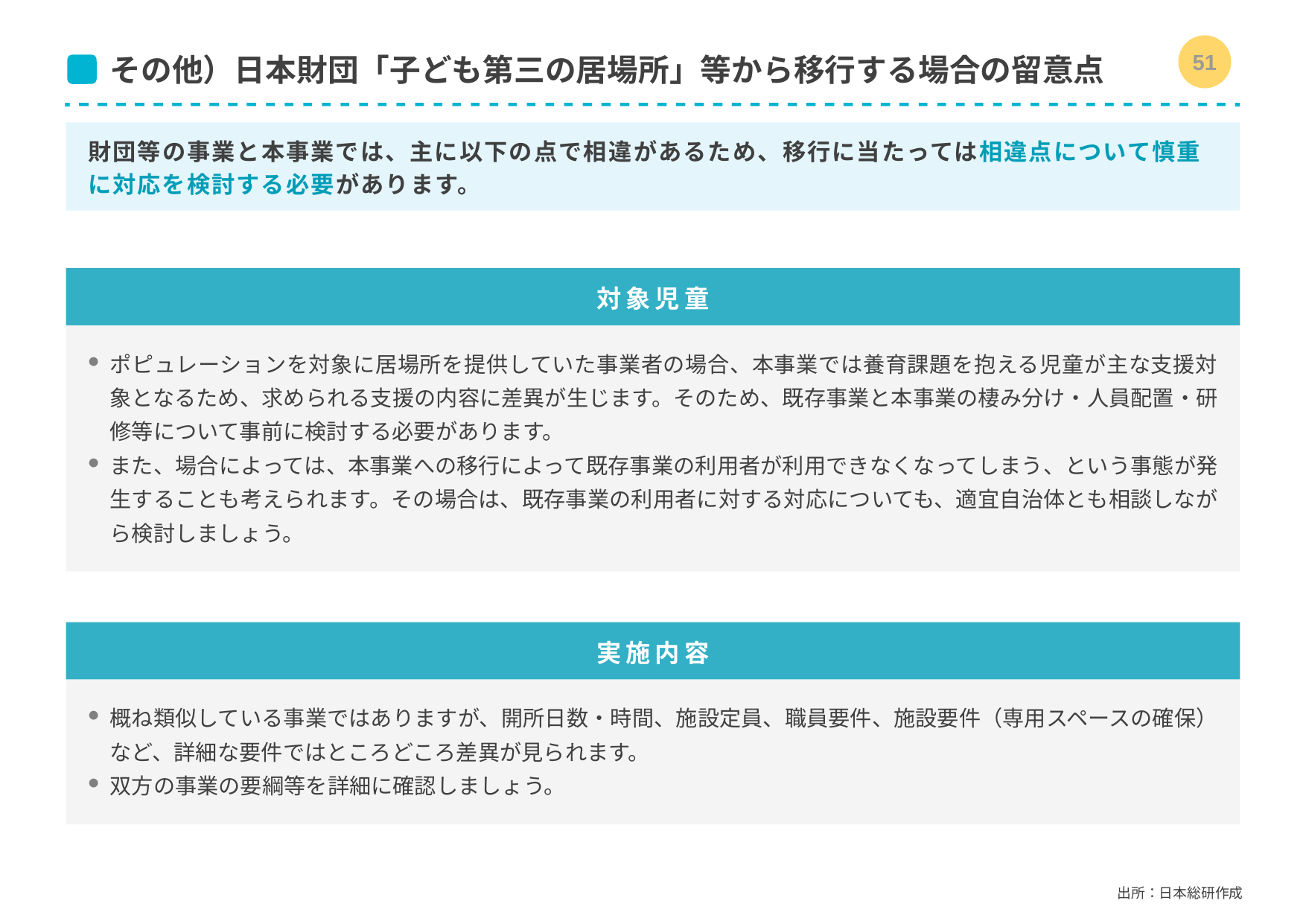

51
# その他）日本財団「子ども第三の居場所」等から移行する場合の留意点
財団等の事業と本事業では、主に以下の点で相違があるため、移行に当たっては相違点について慎重に対応を検討する必要があります。
対象児童
ポピュレーションを対象に居場所を提供していた事業者の場合、本事業では養育課題を抱える児童が主な支援対象となるため、求められる支援の内容に差異が生じます。そのため、既存事業と本事業の棲み分け・人員配置・研修等について事前に検討する必要があります。
また、場合によっては、本事業への移行によって既存事業の利用者が利用できなくなってしまう、という事態が発生することも考えられます。その場合は、既存事業の利用者に対する対応についても、適宜自治体とも相談しながら検討しましょう。
実施内容
概ね類似している事業ではありますが、開所日数・時間、施設定員、職員要件、施設要件（専用スペースの確保）など、詳細な要件ではところどころ差異が見られます。
双方の事業の要綱等を詳細に確認しましょう。
出所：日本総研作成